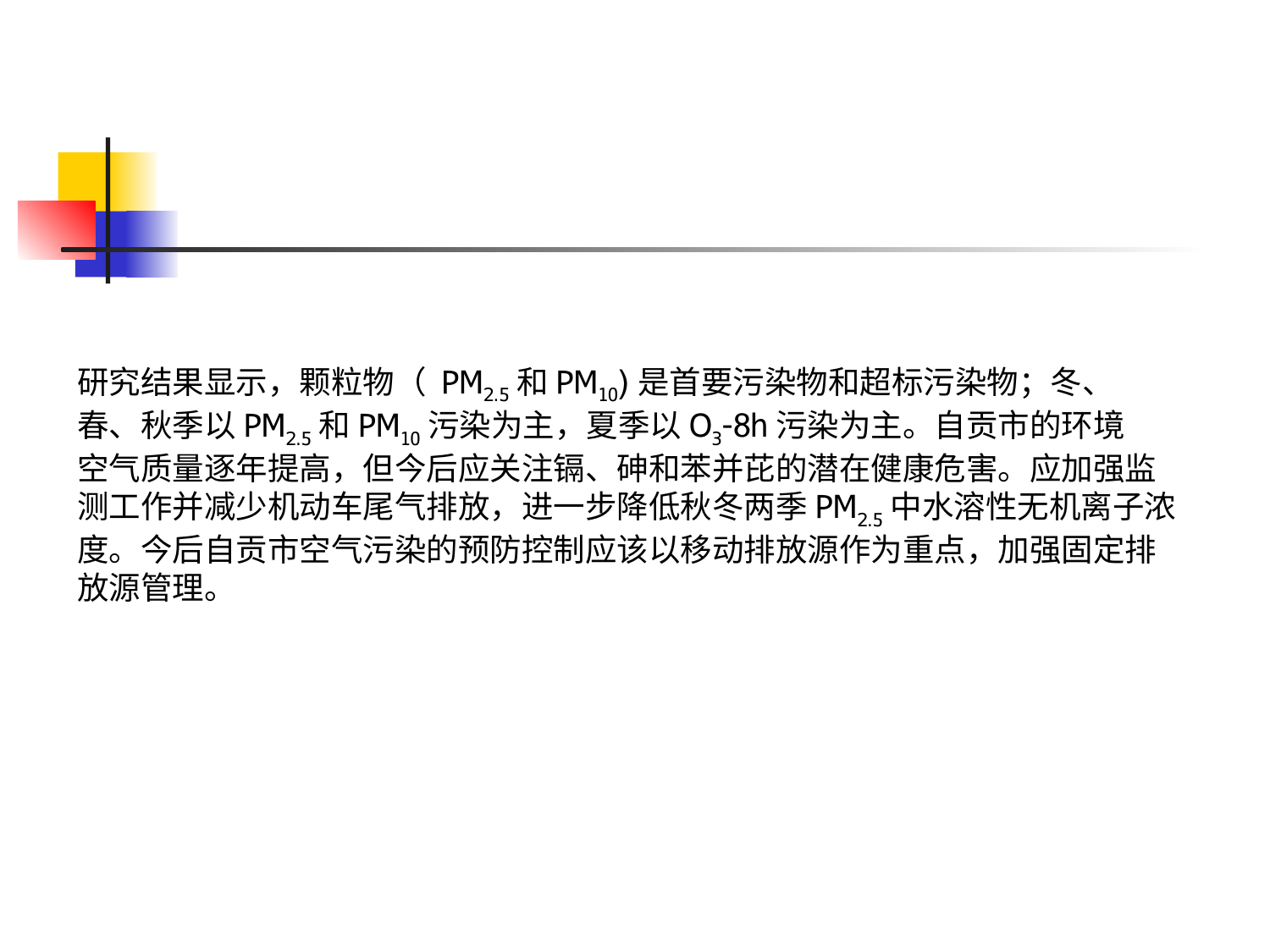

研究结果显示，颗粒物（ PM2.5和PM10)是首要污染物和超标污染物；冬、
春、秋季以PM2.5和PM10污染为主，夏季以O3-8h污染为主。自贡市的环境
空气质量逐年提高，但今后应关注镉、砷和苯并芘的潜在健康危害。应加强监测工作并减少机动车尾气排放，进一步降低秋冬两季PM2.5中水溶性无机离子浓度。今后自贡市空气污染的预防控制应该以移动排放源作为重点，加强固定排放源管理。